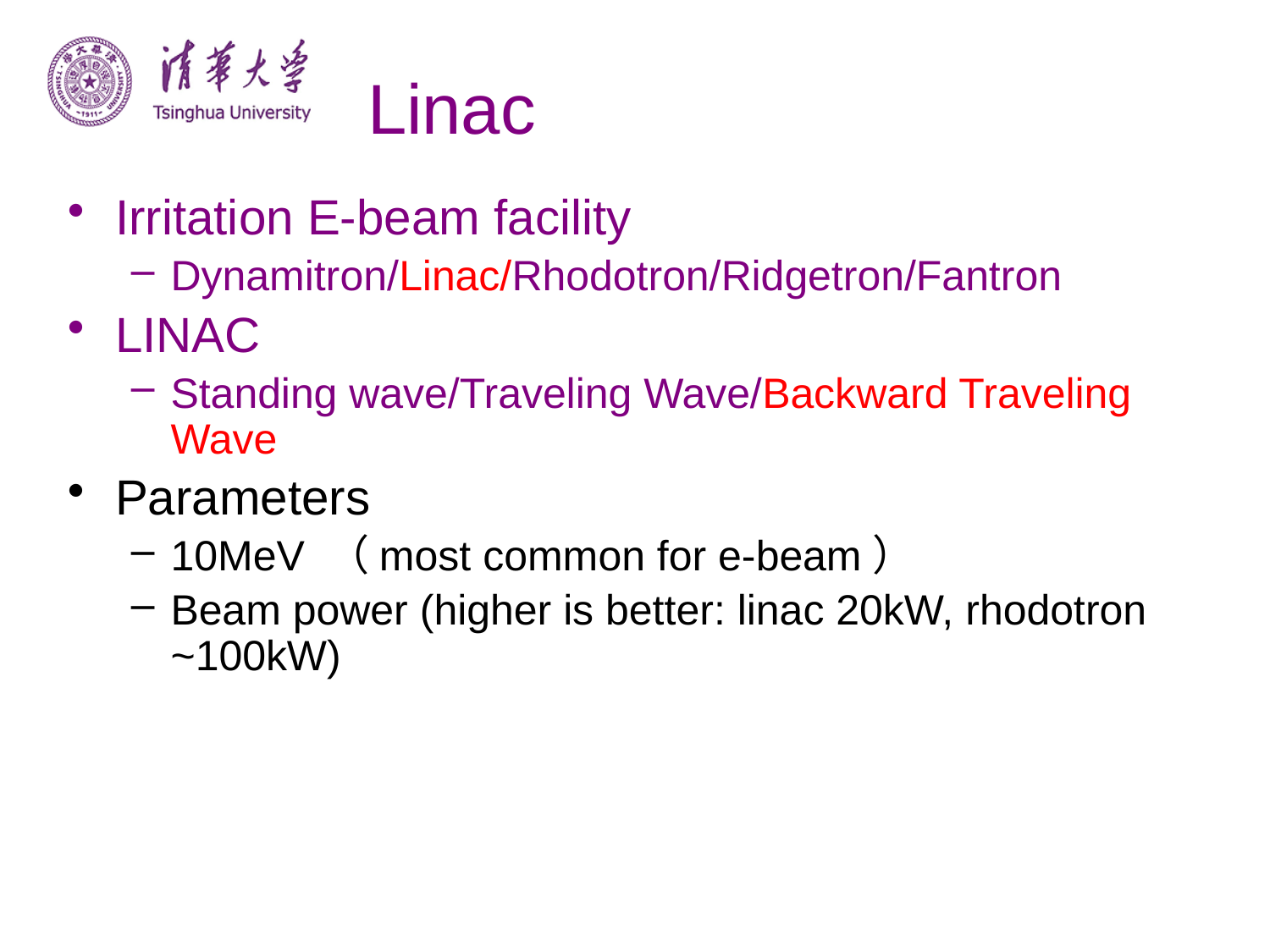

# Linac
Irritation E-beam facility
Dynamitron/Linac/Rhodotron/Ridgetron/Fantron
LINAC
Standing wave/Traveling Wave/Backward Traveling Wave
Parameters
10MeV （most common for e-beam）
Beam power (higher is better: linac 20kW, rhodotron ~100kW)
[1]  陈怀璧等； 返波型行波电子直线加速结构的理论研究